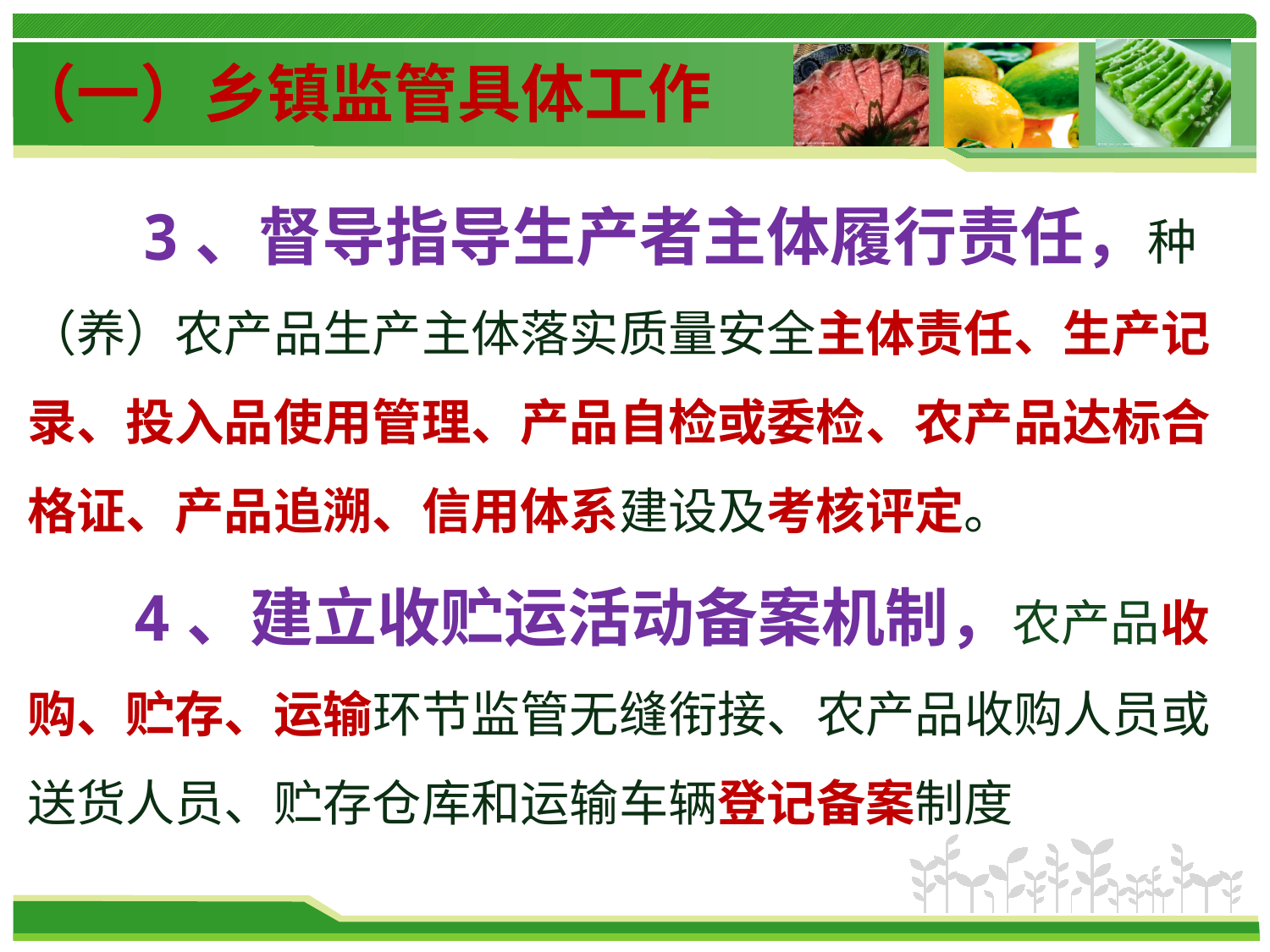

（一）乡镇监管具体工作
   3、督导指导生产者主体履行责任，种（养）农产品生产主体落实质量安全主体责任、生产记录、投入品使用管理、产品自检或委检、农产品达标合格证、产品追溯、信用体系建设及考核评定。
   4、建立收贮运活动备案机制，农产品收购、贮存、运输环节监管无缝衔接、农产品收购人员或送货人员、贮存仓库和运输车辆登记备案制度